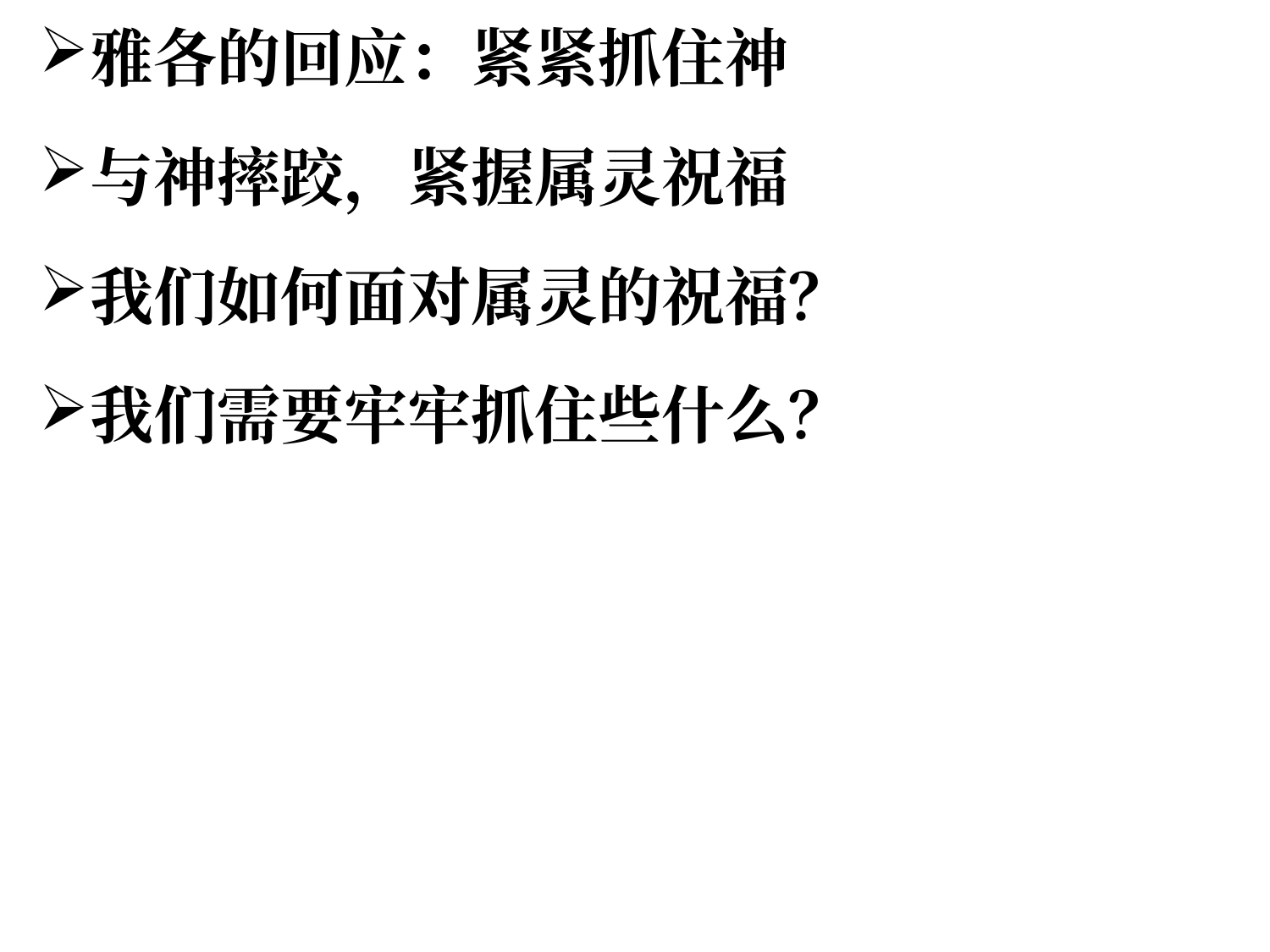

雅各的回应：紧紧抓住神

与神摔跤，紧握属灵祝福

我们如何面对属灵的祝福？

我们需要牢牢抓住些什么？